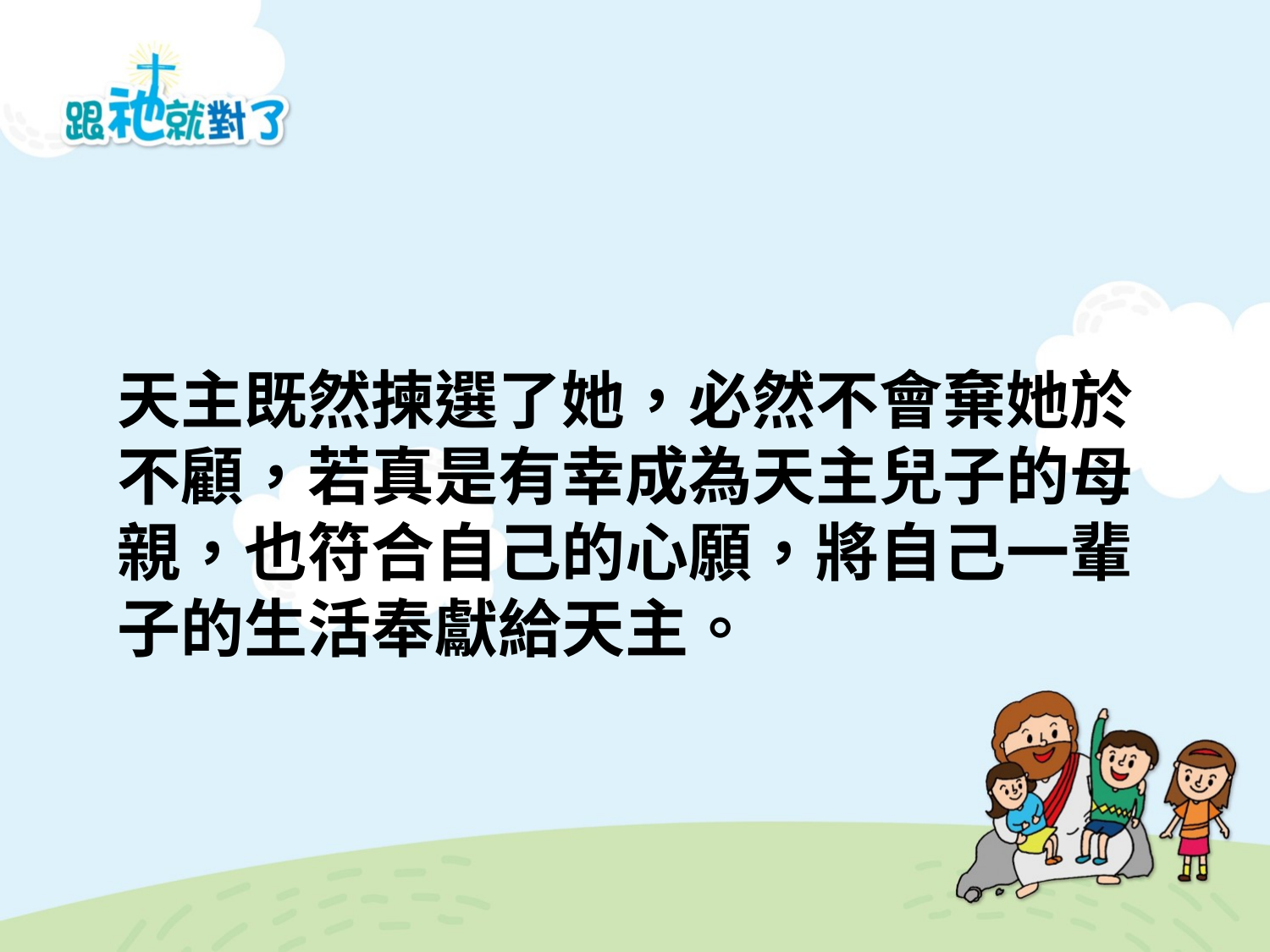

天主既然揀選了她，必然不會棄她於不顧，若真是有幸成為天主兒子的母親，也符合自己的心願，將自己一輩子的生活奉獻給天主。